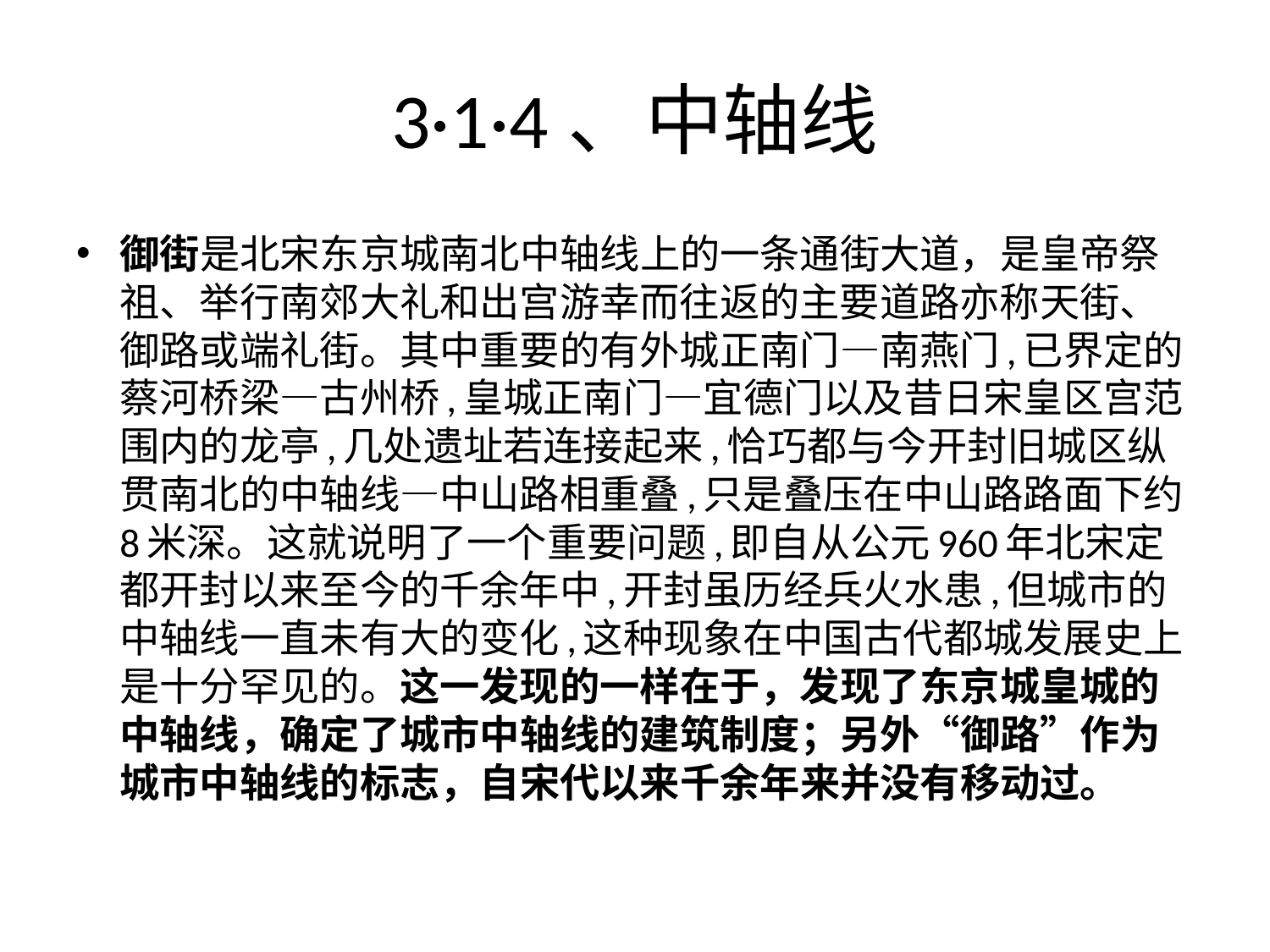

# 3·1·4、中轴线
御街是北宋东京城南北中轴线上的一条通街大道，是皇帝祭祖、举行南郊大礼和出宫游幸而往返的主要道路亦称天街、御路或端礼街。其中重要的有外城正南门—南燕门,已界定的蔡河桥梁—古州桥,皇城正南门—宜德门以及昔日宋皇区宫范围内的龙亭,几处遗址若连接起来,恰巧都与今开封旧城区纵贯南北的中轴线—中山路相重叠,只是叠压在中山路路面下约8米深。这就说明了一个重要问题,即自从公元960年北宋定都开封以来至今的千余年中,开封虽历经兵火水患,但城市的中轴线一直未有大的变化,这种现象在中国古代都城发展史上是十分罕见的。这一发现的一样在于，发现了东京城皇城的中轴线，确定了城市中轴线的建筑制度；另外“御路”作为城市中轴线的标志，自宋代以来千余年来并没有移动过。